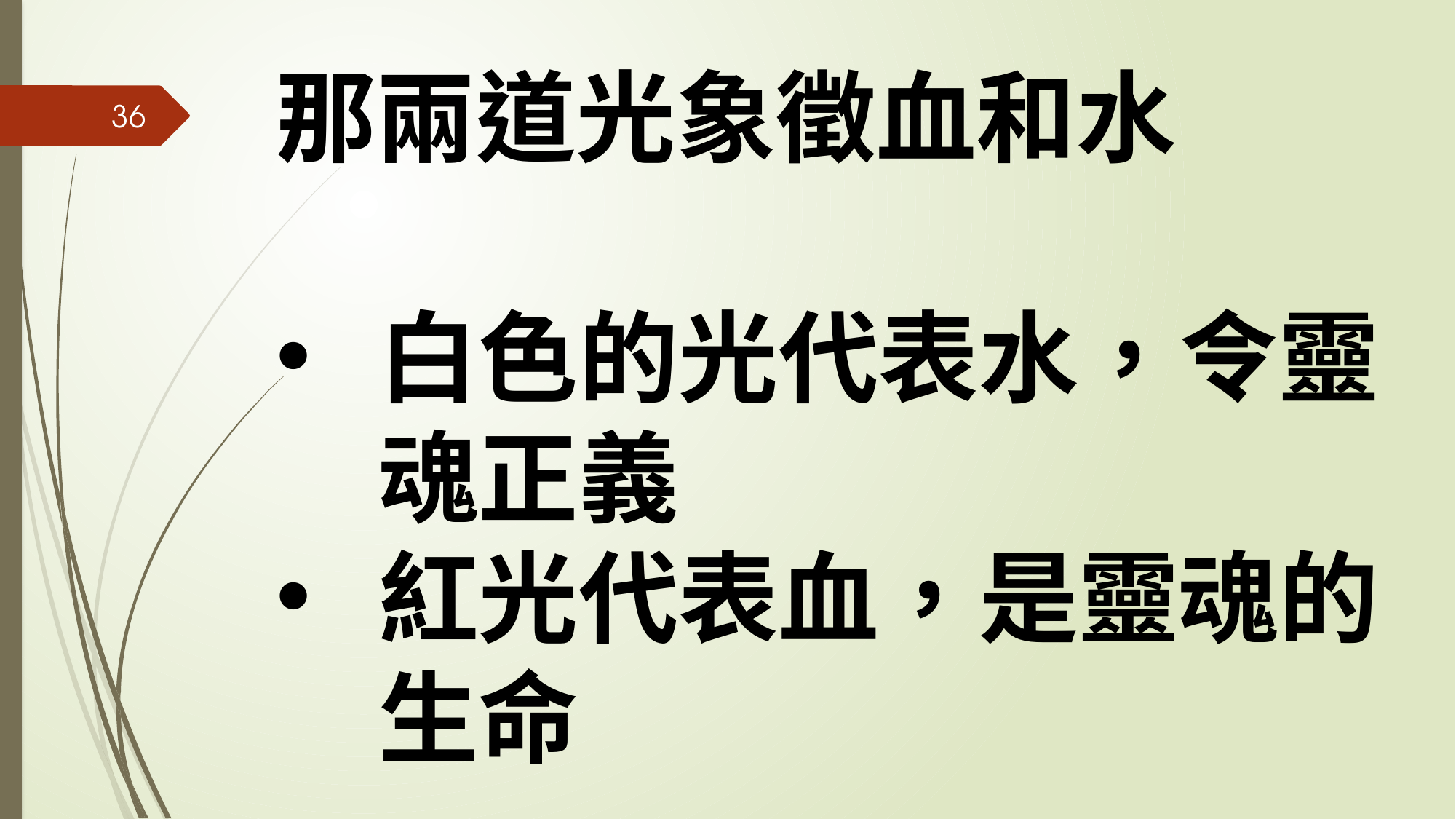

那兩道光象徵血和水

白色的光代表水，令靈魂正義
紅光代表血，是靈魂的生命
36